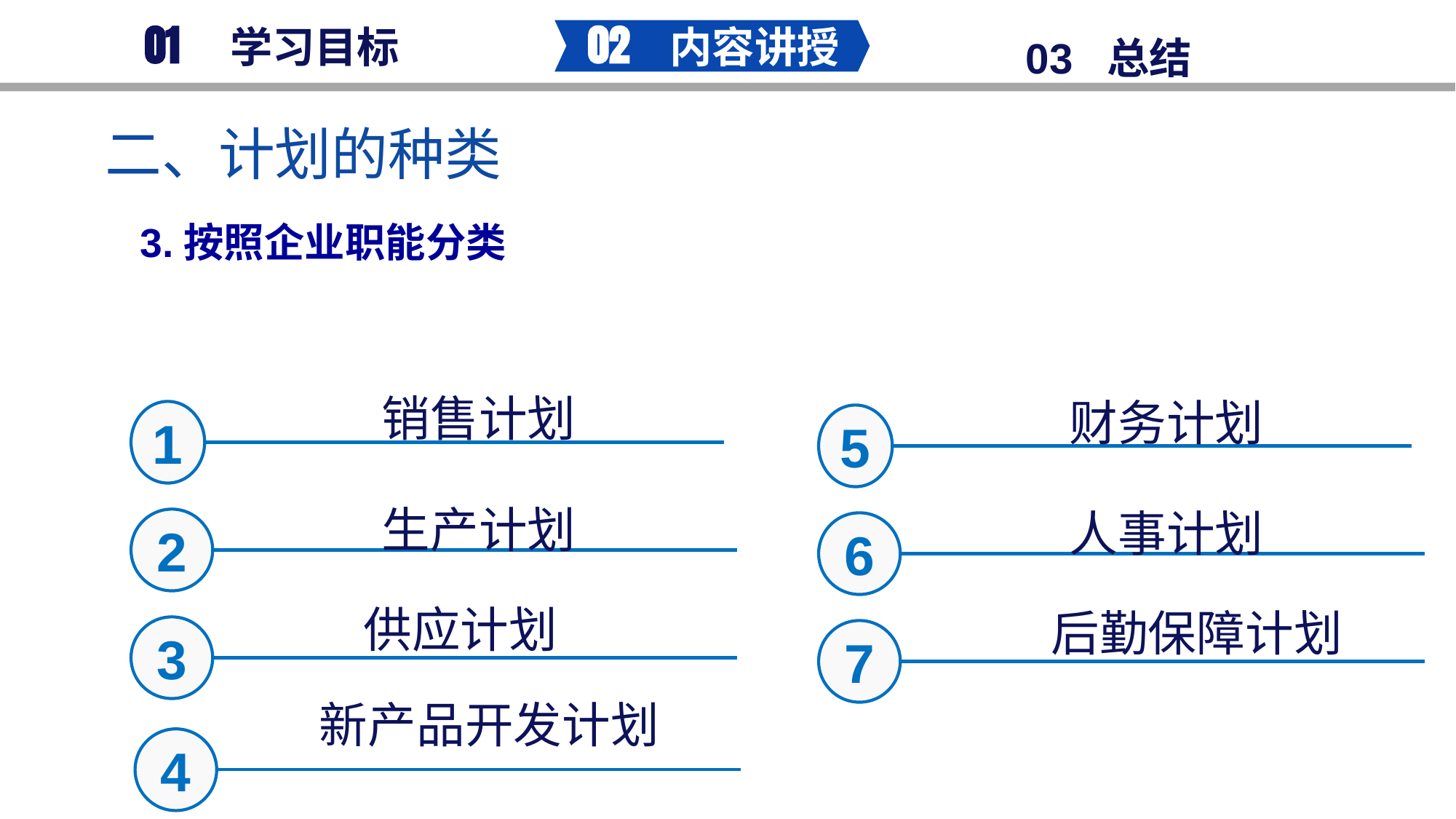

02   内容讲授
01    学习目标
03  总结

二、计划的种类
3.按照企业职能分类

销售计划
财务计划
1
5
生产计划
人事计划
2
6
           供应计划

           后勤保障计划

3
7
新产品开发计划
4